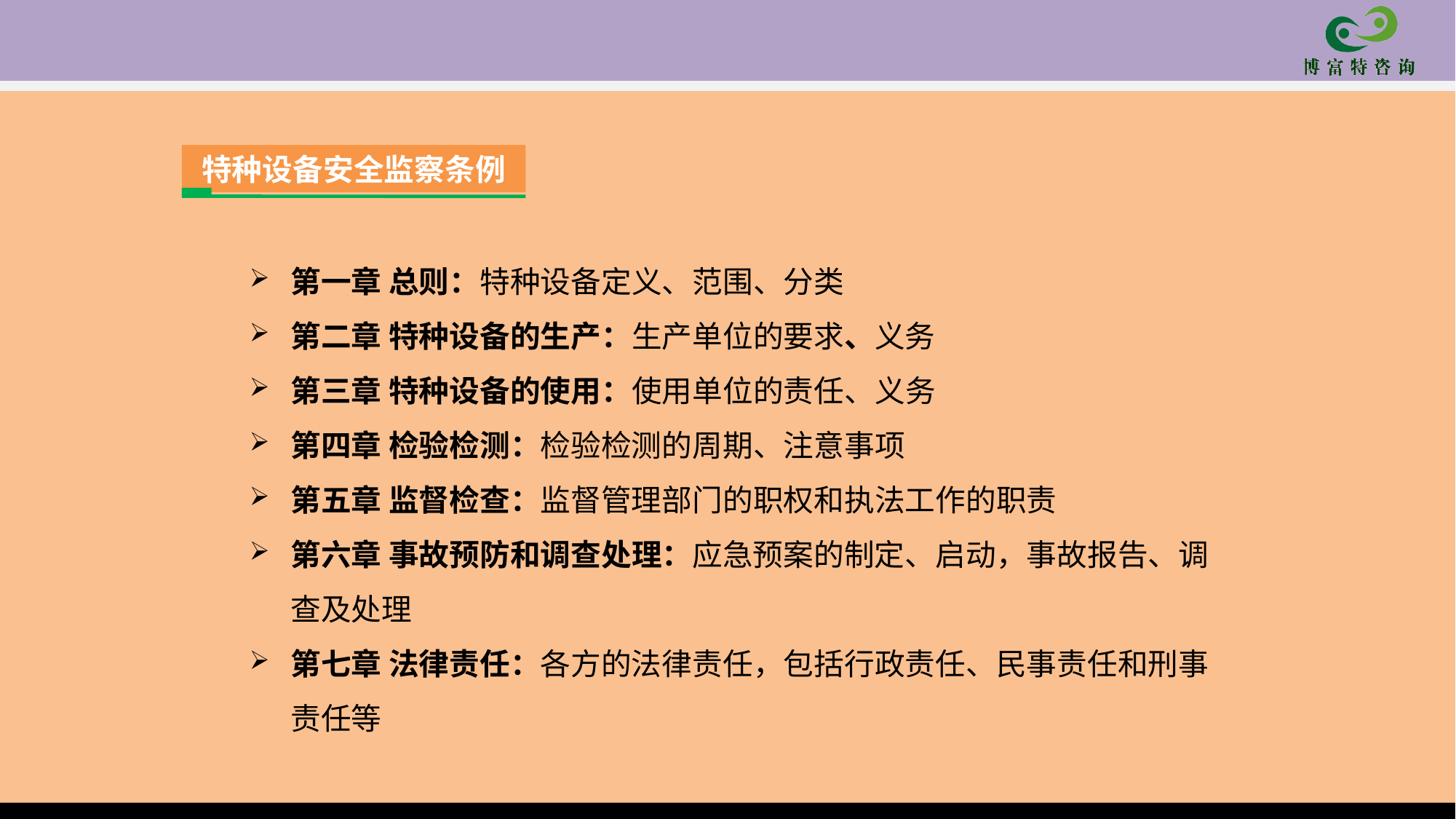

特种设备安全监察条例

第一章 总则：特种设备定义、范围、分类
第二章 特种设备的生产：生产单位的要求、义务
第三章 特种设备的使用：使用单位的责任、义务
第四章 检验检测：检验检测的周期、注意事项
第五章 监督检查：监督管理部门的职权和执法工作的职责
第六章 事故预防和调查处理：应急预案的制定、启动，事故报告、调查及处理
第七章 法律责任：各方的法律责任，包括行政责任、民事责任和刑事责任等